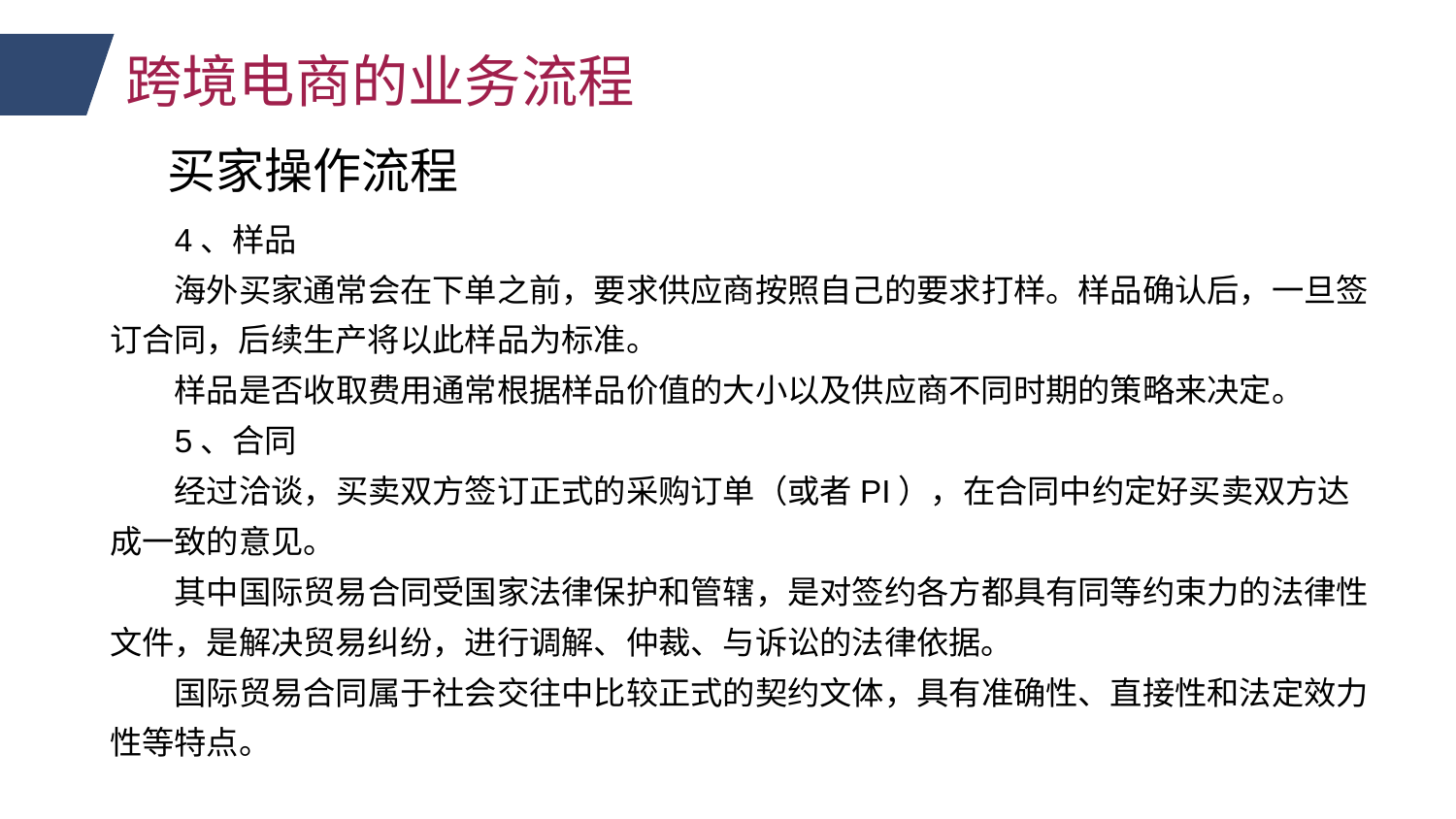

跨境电商的业务流程
买家操作流程
4、样品
海外买家通常会在下单之前，要求供应商按照自己的要求打样。样品确认后，一旦签订合同，后续生产将以此样品为标准。
样品是否收取费用通常根据样品价值的大小以及供应商不同时期的策略来决定。
5、合同
经过洽谈，买卖双方签订正式的采购订单（或者PI），在合同中约定好买卖双方达成一致的意见。
其中国际贸易合同受国家法律保护和管辖，是对签约各方都具有同等约束力的法律性文件，是解决贸易纠纷，进行调解、仲裁、与诉讼的法律依据。
国际贸易合同属于社会交往中比较正式的契约文体，具有准确性、直接性和法定效力性等特点。